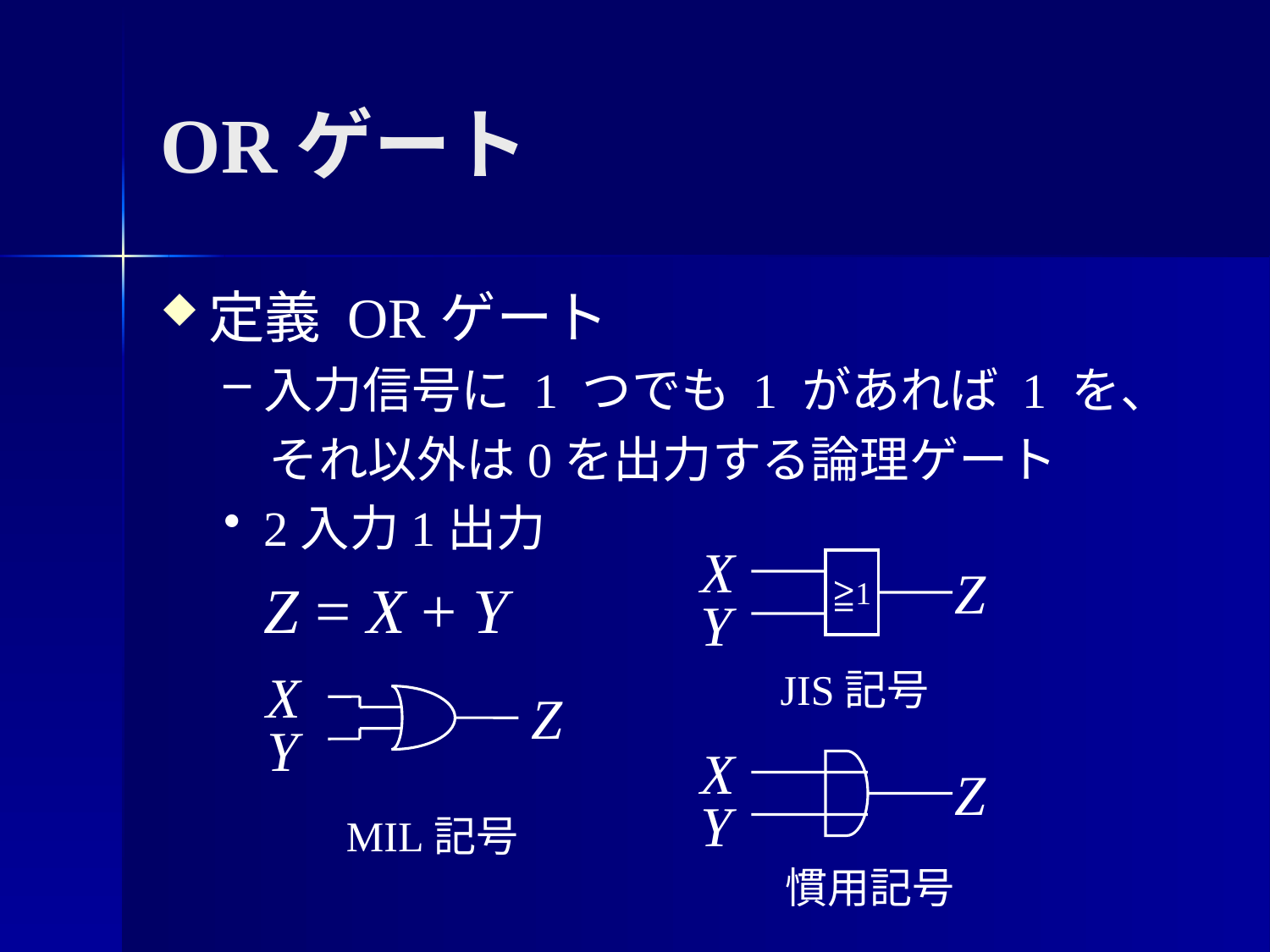

# ORゲート
定義 ORゲート
入力信号に 1 つでも 1 があれば 1 を、
   それ以外は0を出力する論理ゲート
2入力1出力
X
≧1
Z

Y

JIS記号
X

Z

Y

慣用記号
Z = X + Y
X
Z

Y

MIL記号